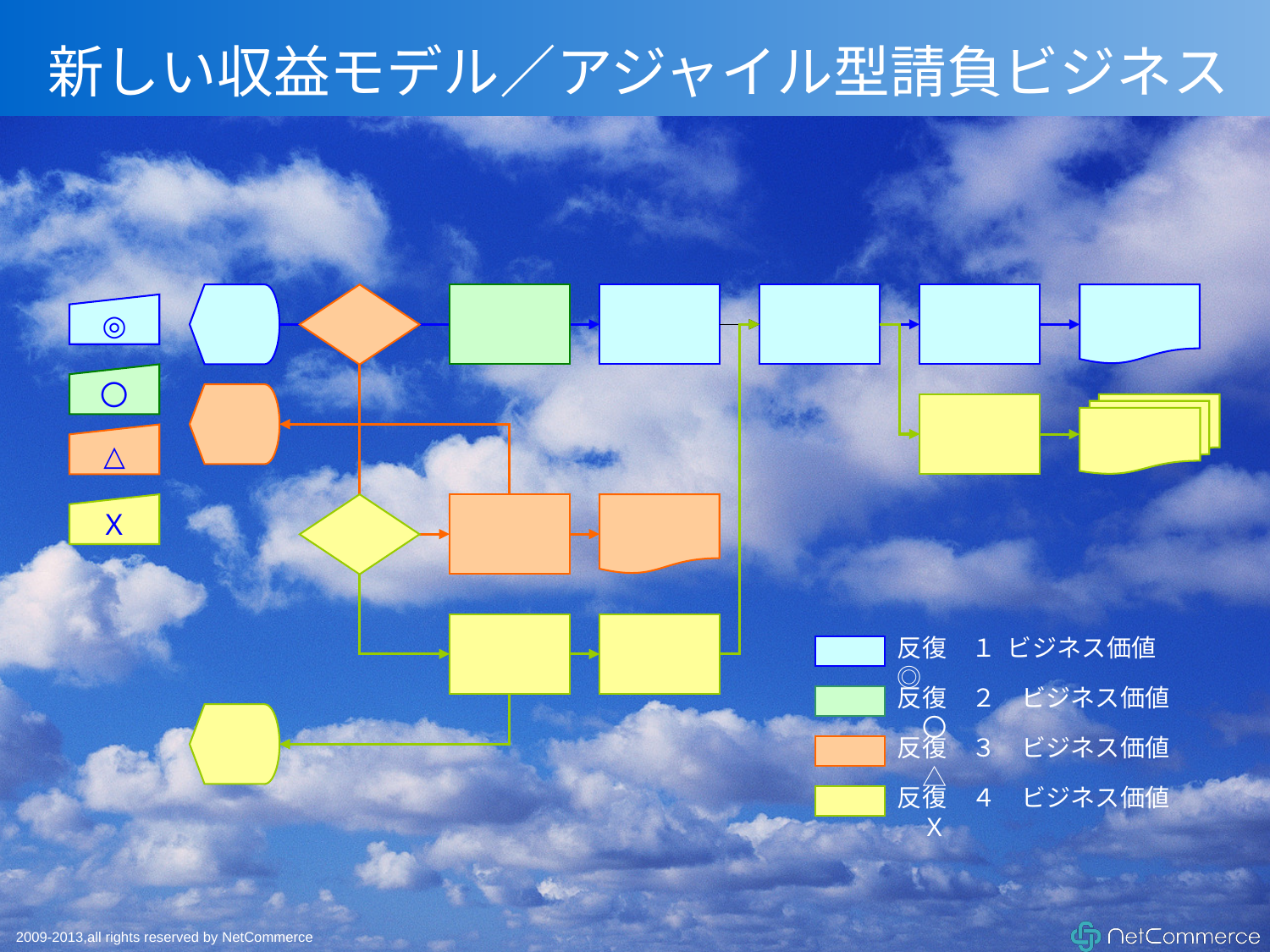

新しい収益モデル／アジャイル型請負ビジネス

◎
〇

△
Ｘ

反復　１  ビジネス価値　◎

反復　２　ビジネス価値　〇

反復　３　ビジネス価値　△

反復　４　ビジネス価値　Ｘ